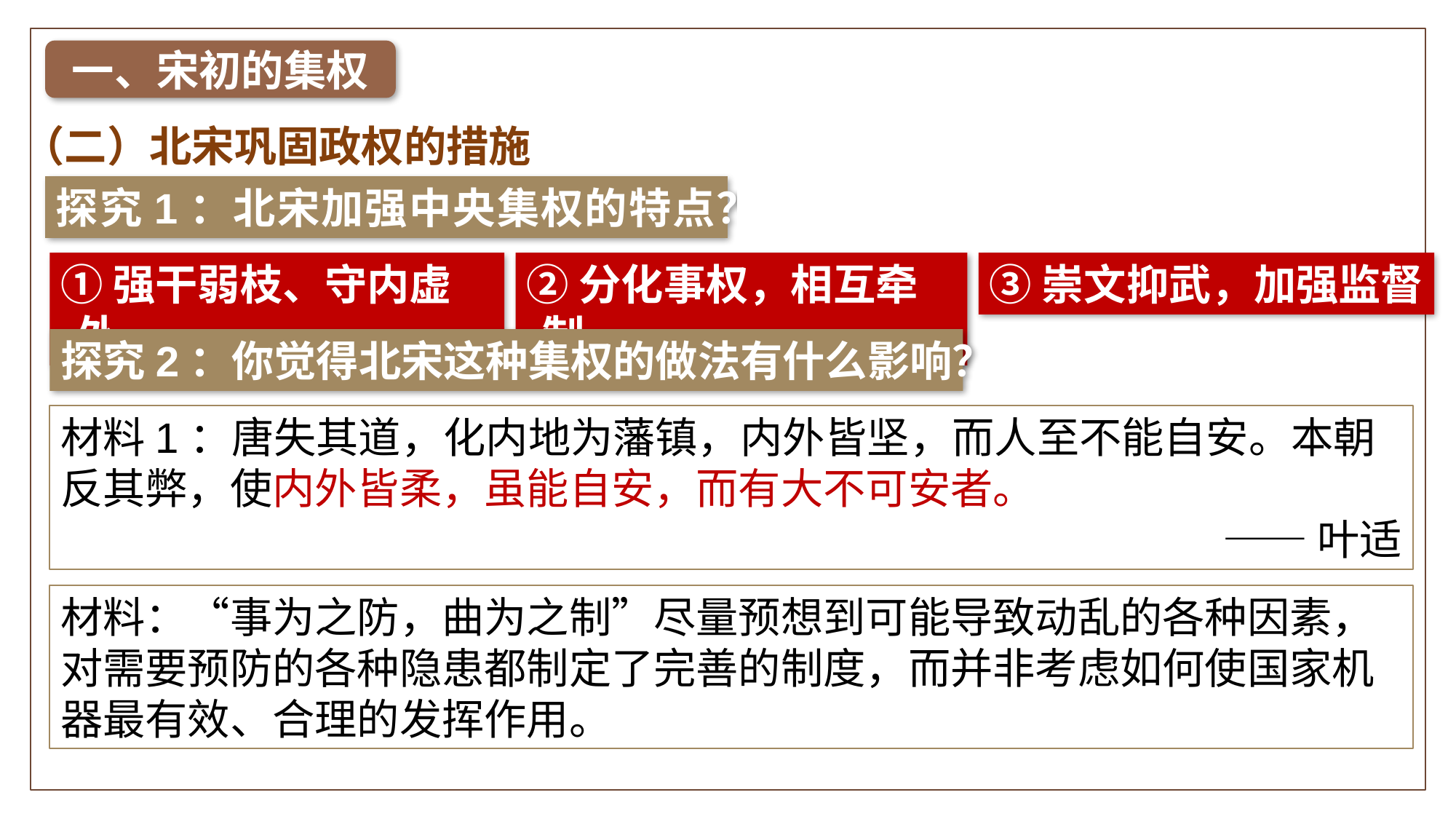

一、宋初的集权
（二）北宋巩固政权的措施
探究1：北宋加强中央集权的特点？
①强干弱枝、守内虚外
②分化事权，相互牵制
③崇文抑武，加强监督
探究2：你觉得北宋这种集权的做法有什么影响？
材料1：唐失其道，化内地为藩镇，内外皆坚，而人至不能自安。本朝反其弊，使内外皆柔，虽能自安，而有大不可安者。
——叶适
材料：“事为之防，曲为之制”尽量预想到可能导致动乱的各种因素，对需要预防的各种隐患都制定了完善的制度，而并非考虑如何使国家机器最有效、合理的发挥作用。